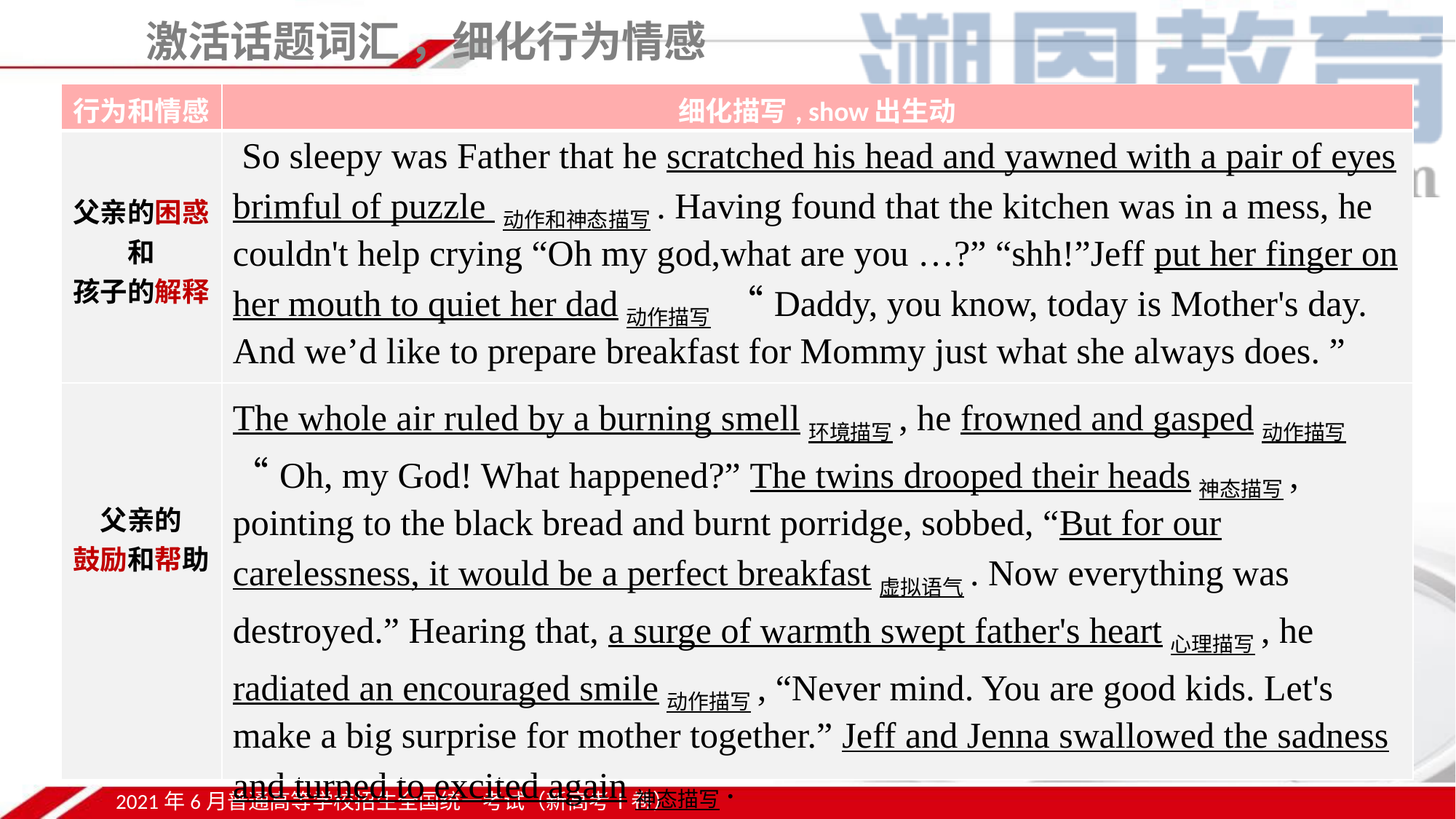

激活话题词汇 ，细化行为情感
| 行为和情感 | 细化描写, show出生动 |
| --- | --- |
| 父亲的困惑 和 孩子的解释 | So sleepy was Father that he scratched his head and yawned with a pair of eyes brimful of puzzle 动作和神态描写. Having found that the kitchen was in a mess, he couldn't help crying “Oh my god,what are you …?” “shh!”Jeff put her finger on her mouth to quiet her dad动作描写 “Daddy, you know, today is Mother's day. And we’d like to prepare breakfast for Mommy just what she always does. ” |
| 父亲的 鼓励和帮助 | The whole air ruled by a burning smell环境描写, he frowned and gasped动作描写 “Oh, my God! What happened?” The twins drooped their heads神态描写, pointing to the black bread and burnt porridge, sobbed, “But for our carelessness, it would be a perfect breakfast虚拟语气. Now everything was destroyed.” Hearing that, a surge of warmth swept father's heart心理描写, he radiated an encouraged smile动作描写, “Never mind. You are good kids. Let's make a big surprise for mother together.” Jeff and Jenna swallowed the sadness and turned to excited again神态描写. |
2021年6月普通高等学校招生全国统一考试（新高考Ⅰ卷）